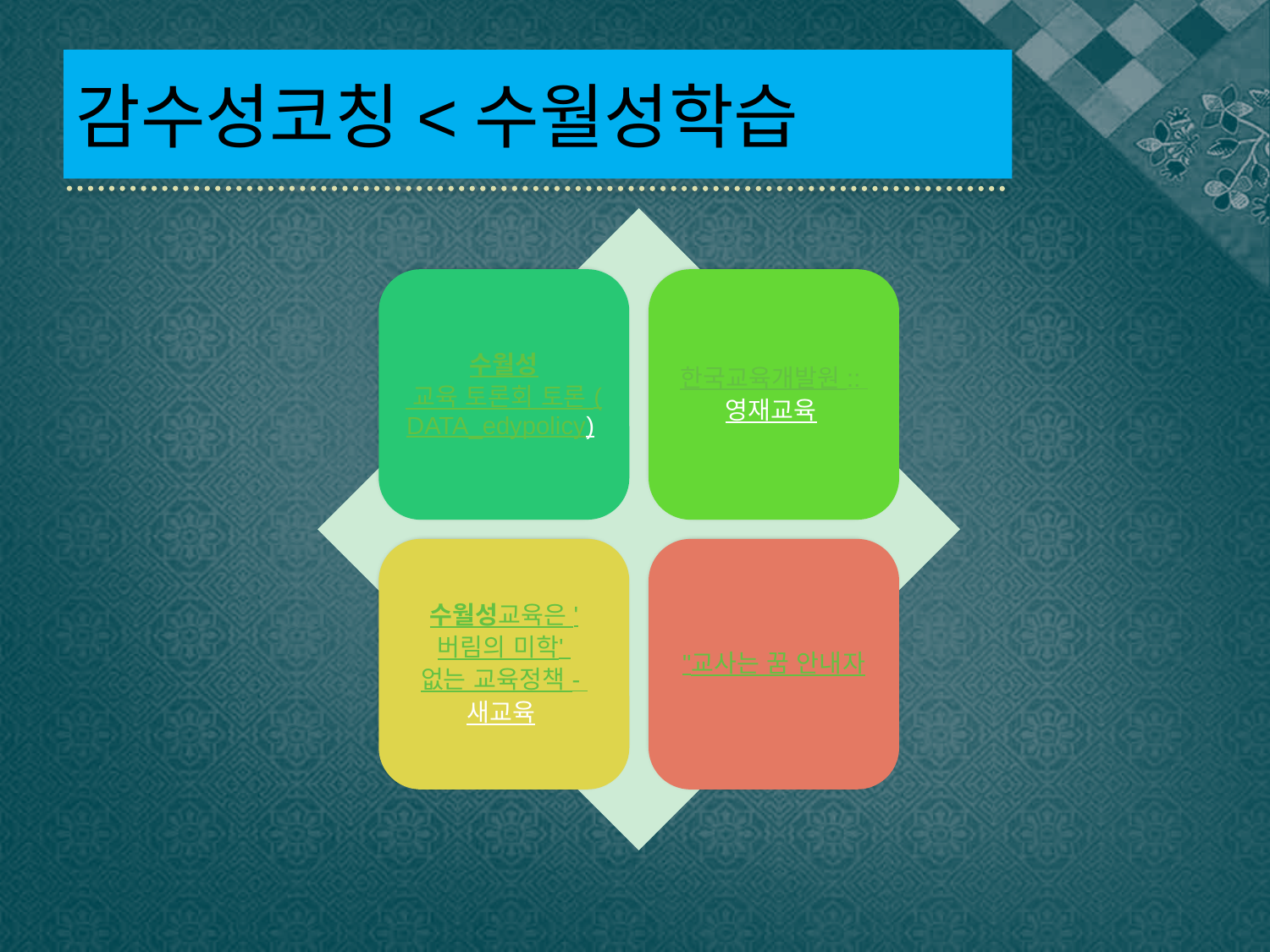

# 감수성코칭<수월성학습
수월성 교육 토론회 토론 (DATA_edypolicy)
한국교육개발원 :: 영재교육
수월성교육은 '버림의 미학' 없는 교육정책 - 새교육
"교사는 꿈 안내자